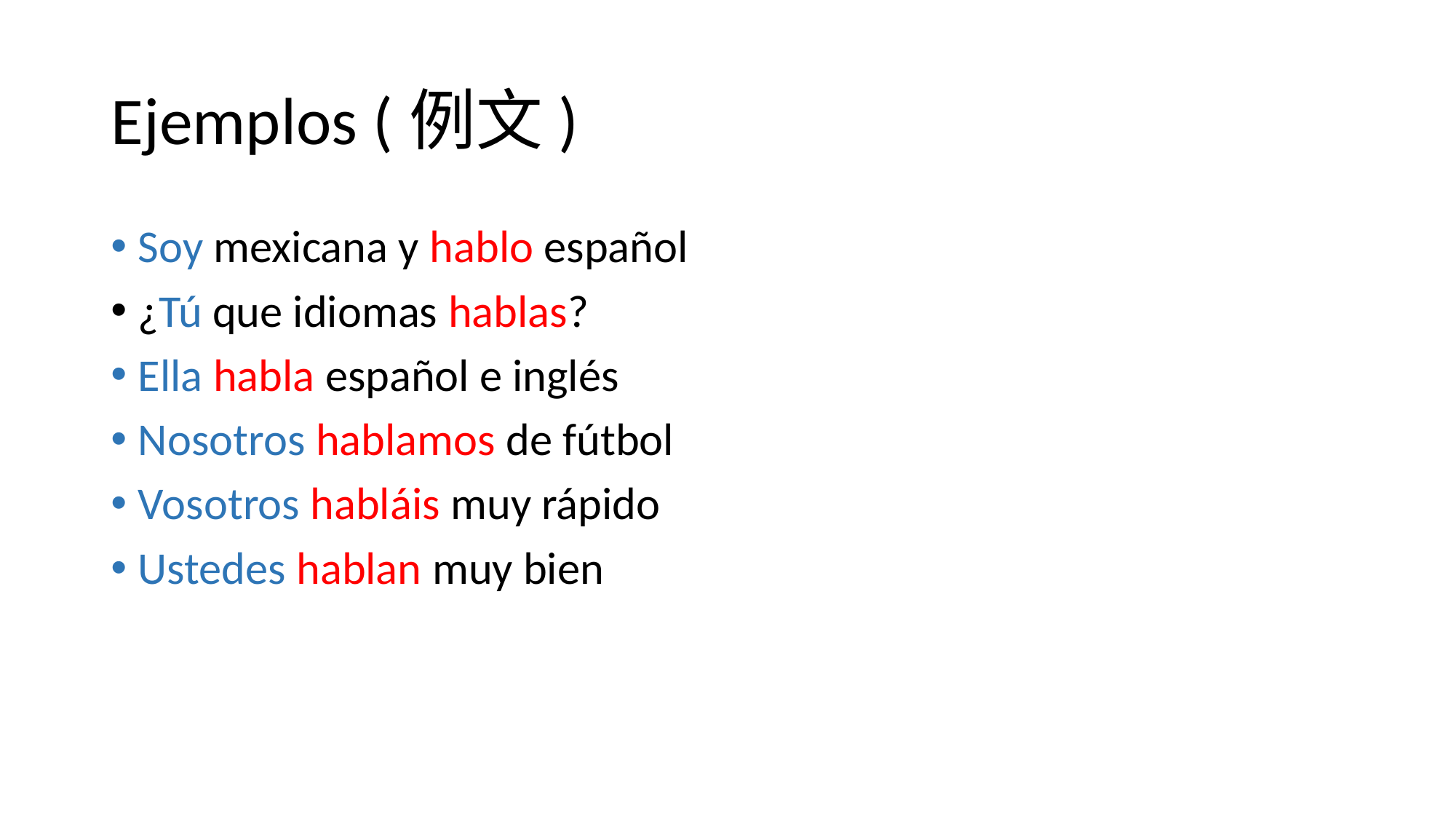

# Ejemplos (例文)
Soy mexicana y hablo español
¿Tú que idiomas hablas?
Ella habla español e inglés
Nosotros hablamos de fútbol
Vosotros habláis muy rápido
Ustedes hablan muy bien